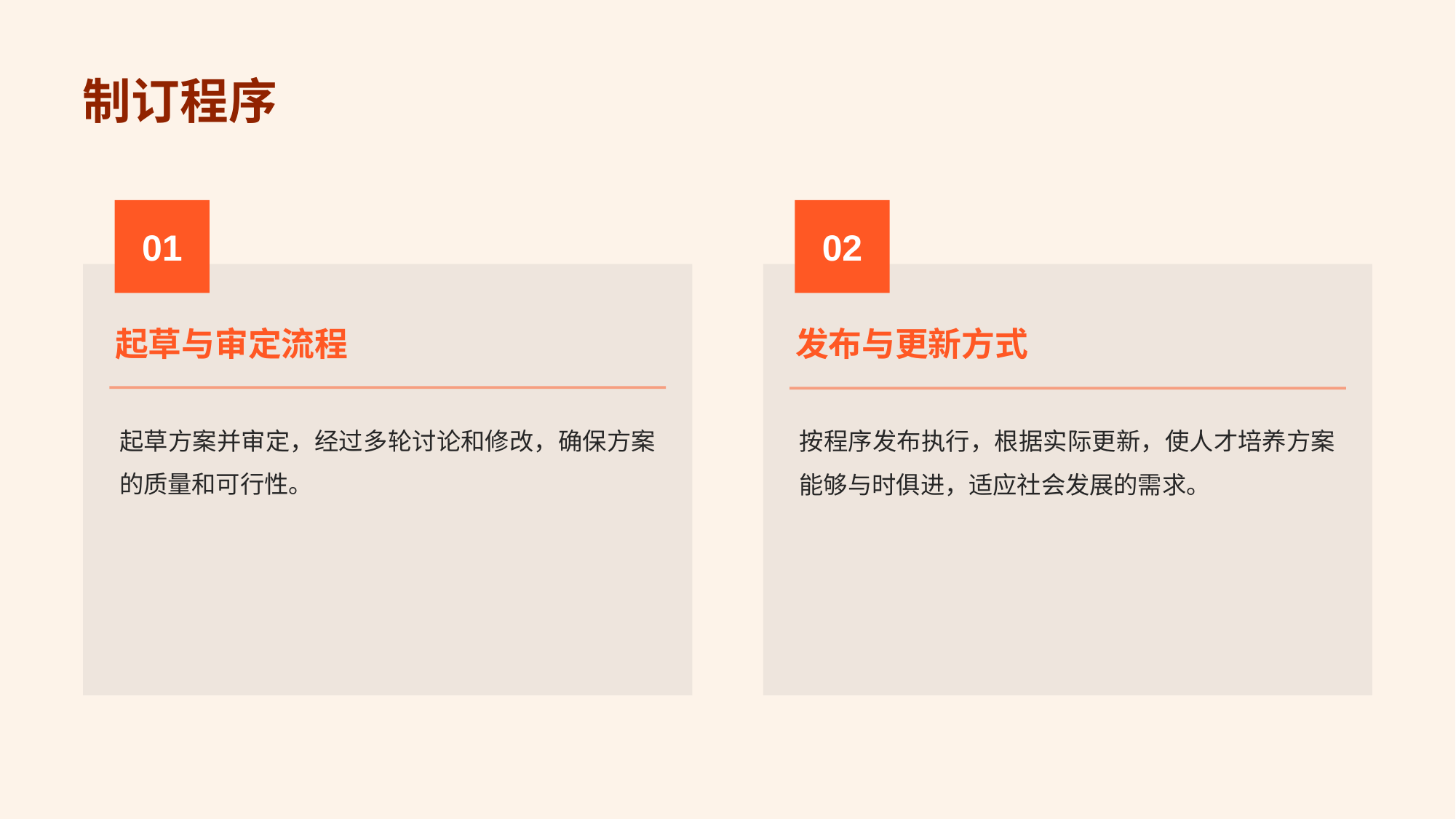

# 制订程序
01
02

起草与审定流程
发布与更新方式
起草方案并审定，经过多轮讨论和修改，确保方案的质量和可行性。
按程序发布执行，根据实际更新，使人才培养方案能够与时俱进，适应社会发展的需求。